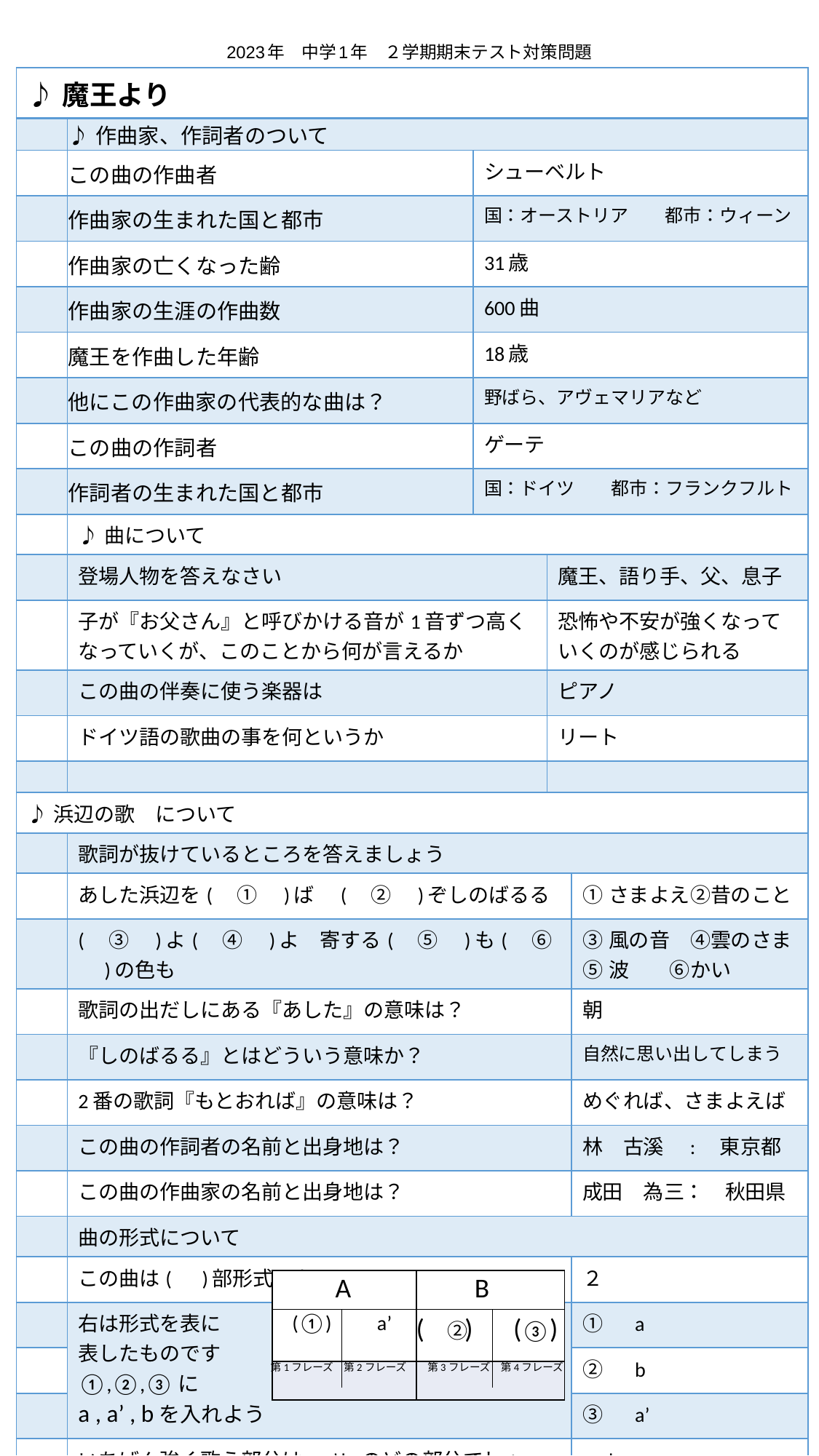

# 2023年　中学1年　２学期期末テスト対策問題
| ♪魔王より |  |  |  |  |
| --- | --- | --- | --- | --- |
|  | ♪作曲家、作詞者のついて |  |  |  |
|  | この曲の作曲者 | シューベルト | シューベルト |  |
|  | 作曲家の生まれた国と都市 | 国：オーストリア　　都市：ウィーン | 国：オーストリア都市：ウィーン |  |
|  | 作曲家の亡くなった齢 | 31歳 | 31歳 |  |
|  | 作曲家の生涯の作曲数 | 600曲 | 600曲 |  |
|  | 魔王を作曲した年齢 | 18歳 | 18歳 |  |
|  | 他にこの作曲家の代表的な曲は？ | 野ばら、アヴェマリアなど | 野ばら、アヴェマリアなど |  |
|  | この曲の作詞者 | ゲーテ | ゲーテ |  |
|  | 作詞者の生まれた国と都市 | 国：ドイツ　　都市：フランクフルト | ドイツ |  |
|  | ♪曲について |  |  |  |
|  | 登場人物を答えなさい |  | 魔王、語り手、父、息子 |  |
|  | 子が『お父さん』と呼びかける音が1音ずつ高くなっていくが、このことから何が言えるか |  | 恐怖や不安が強くなっていくのが感じられる |  |
|  | この曲の伴奏に使う楽器は |  | ピアノ |  |
|  | ドイツ語の歌曲の事を何というか |  | リート |  |
|  |  |  |  |  |
| ♪浜辺の歌　について |  |  |  |  |
|  | 歌詞が抜けているところを答えましょう |  |  |  |
|  | あした浜辺を(　①　)ば　(　②　)ぞしのばるる |  |  | ①さまよえ②昔のこと |
|  | (　③　)よ(　④　)よ　寄する(　⑤　)も(　⑥　)の色も |  |  | ③風の音　④雲のさま ⑤波　　⑥かい |
|  | 歌詞の出だしにある『あした』の意味は？ |  |  | 朝 |
|  | 『しのばるる』とはどういう意味か？ |  |  | 自然に思い出してしまう |
|  | 2番の歌詞『もとおれば』の意味は？ |  |  | めぐれば、さまよえば |
|  | この曲の作詞者の名前と出身地は？ |  |  | 林　古溪　:　東京都 |
|  | この曲の作曲家の名前と出身地は？ |  |  | 成田　為三：　秋田県 |
|  | 曲の形式について |  |  |  |
|  | この曲は(　)部形式である |  |  | ２ |
|  | 右は形式を表に 表したものです ①,②,③に a , a’ , bを入れよう |  |  | ①　a |
|  | a , a’ , b |  |  | ②　b |
|  | を当てはめよう |  |  | ③　a’ |
|  | いちばん強く歌う部分はa,a’,b,のどの部分でしょう？ |  |  | b |
A                    B
| a |  |
| --- | --- |
| (①) a’ | ② |
|  |  |
(　)　(③)
第1フレーズ　第2フレーズ　　第3フレーズ　第4フレーズ